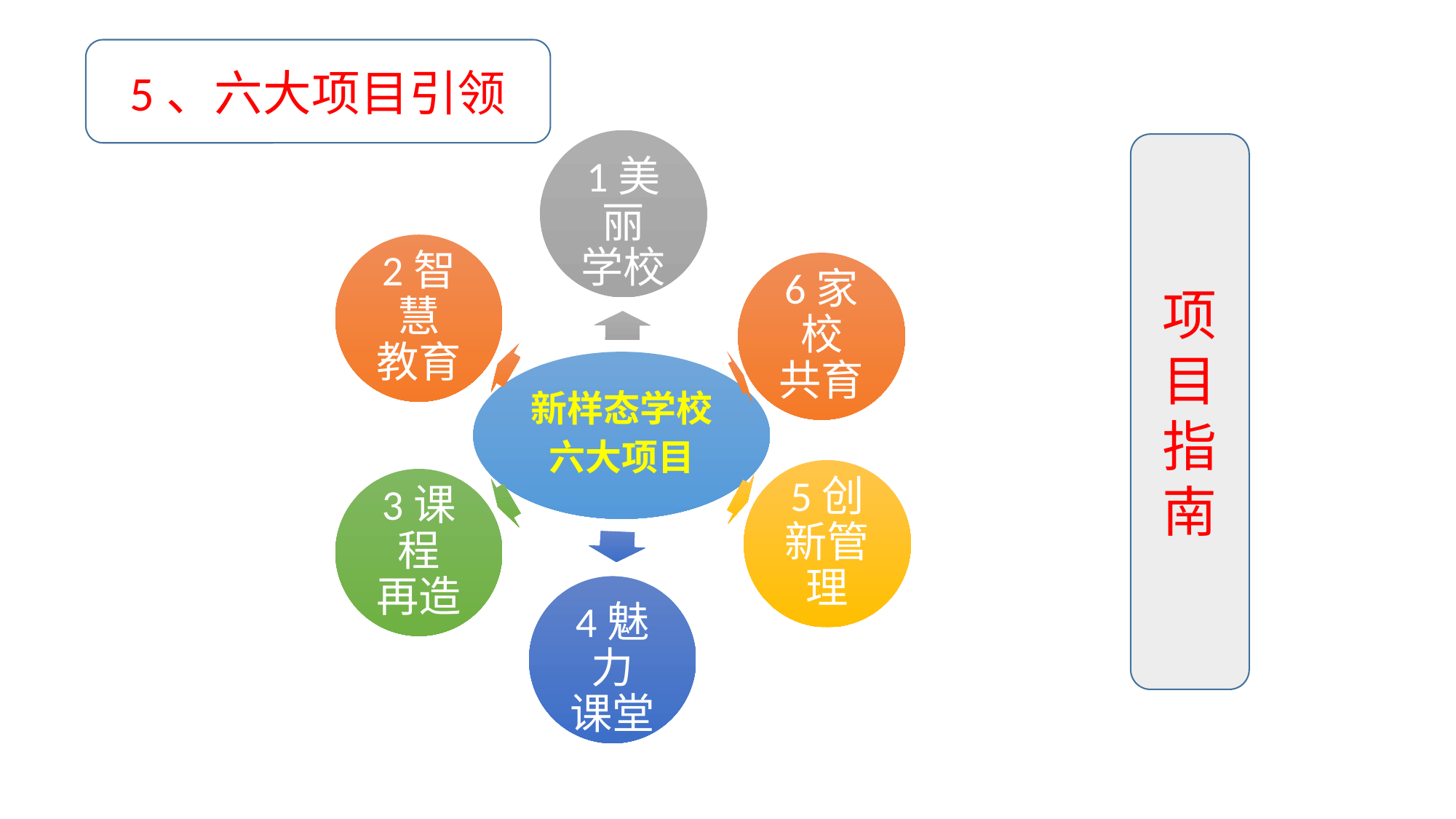

5、六大项目引领

新样态学校
六大项目

6家校
共育

1美丽
学校

5创新管理

4魅力
课堂

3课程
再造

2智慧
教育
项目指南